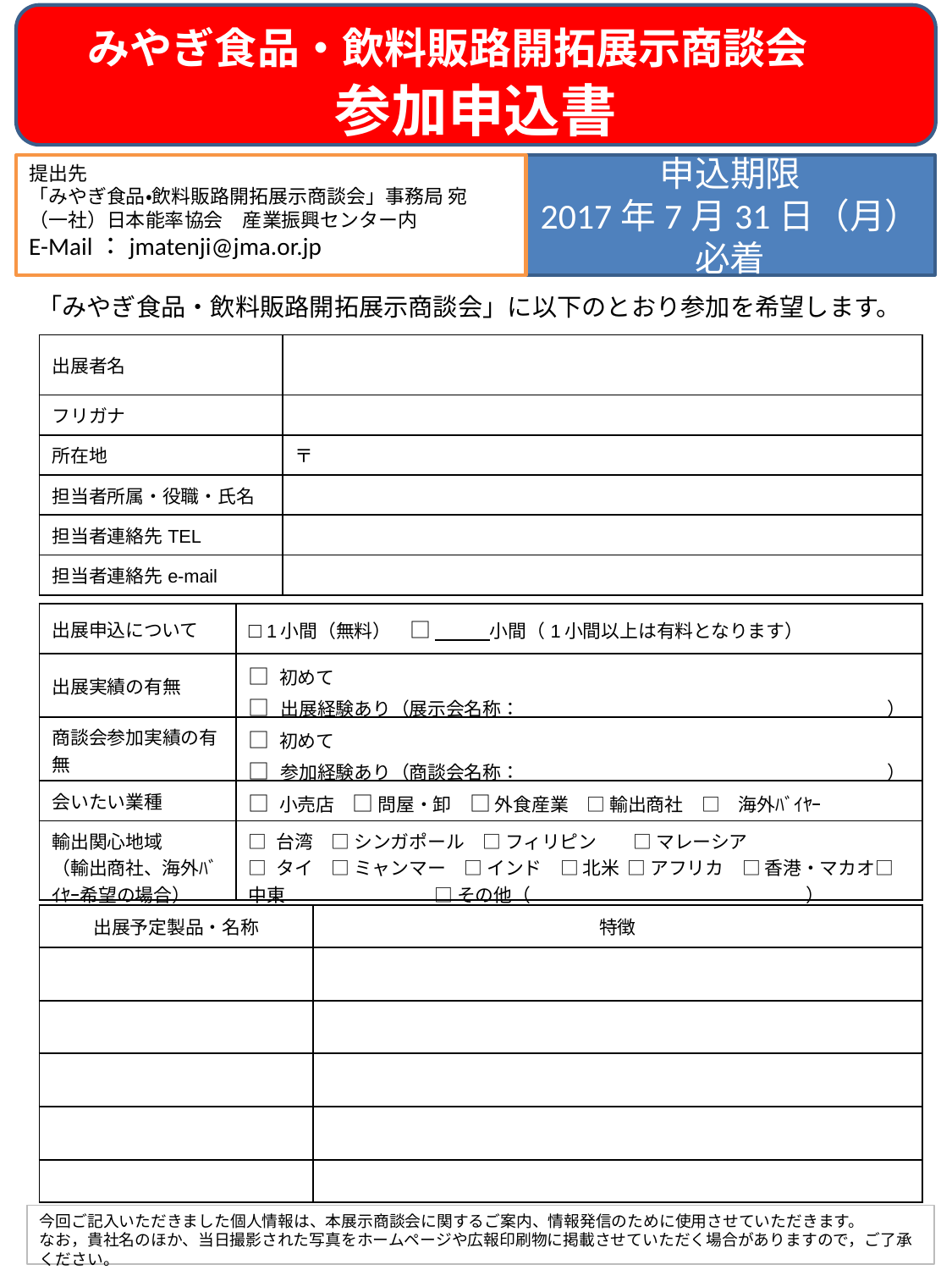

みやぎ食品・飲料販路開拓展示商談会
参加申込書
提出先
「みやぎ食品・飲料販路開拓展示商談会」事務局 宛
（一社）日本能率協会　産業振興センター内
E-Mail：jmatenji@jma.or.jp

申込期限
2017年7月31日（月）必着
「みやぎ食品・飲料販路開拓展示商談会」に以下のとおり参加を希望します。
| 出展者名 |  |
| --- | --- |
| フリガナ |  |
| 所在地 | 〒 |
| 担当者所属・役職・氏名 |  |
| 担当者連絡先TEL |  |
| 担当者連絡先e-mail |  |
| 出展申込について | □ 1小間（無料）　□ 　　　小間（1小間以上は有料となります） |
| --- | --- |
| 出展実績の有無 | □ 初めて　 □ 出展経験あり（展示会名称：　　　　　　　　　　　　　　　　　　　　） |
| 商談会参加実績の有無 | □ 初めて □ 参加経験あり（商談会名称：　　　　　　　　　　　　　　　　　　　　） |
| 会いたい業種 | □ 小売店　□ 問屋・卸　□ 外食産業　□ 輸出商社　□　海外ﾊﾞｲﾔｰ |
| 輸出関心地域 （輸出商社、海外ﾊﾞｲﾔｰ希望の場合） | □ 台湾　□ シンガポール　□ フィリピン　　□ マレーシア □ タイ　□ ミャンマー　□ インド　□ 北米 □ アフリカ　□ 香港・マカオ□ 中東　　　　　　　 □ その他（　　　　　　　　　　　　　　　） |
| 出展予定製品・名称 | 特徴 |
| --- | --- |
|  |  |
|  |  |
|  |  |
|  |  |
|  |  |
今回ご記入いただきました個人情報は、本展示商談会に関するご案内、情報発信のために使用させていただきます。
なお，貴社名のほか、当日撮影された写真をホームページや広報印刷物に掲載させていただく場合がありますので，ご了承ください。